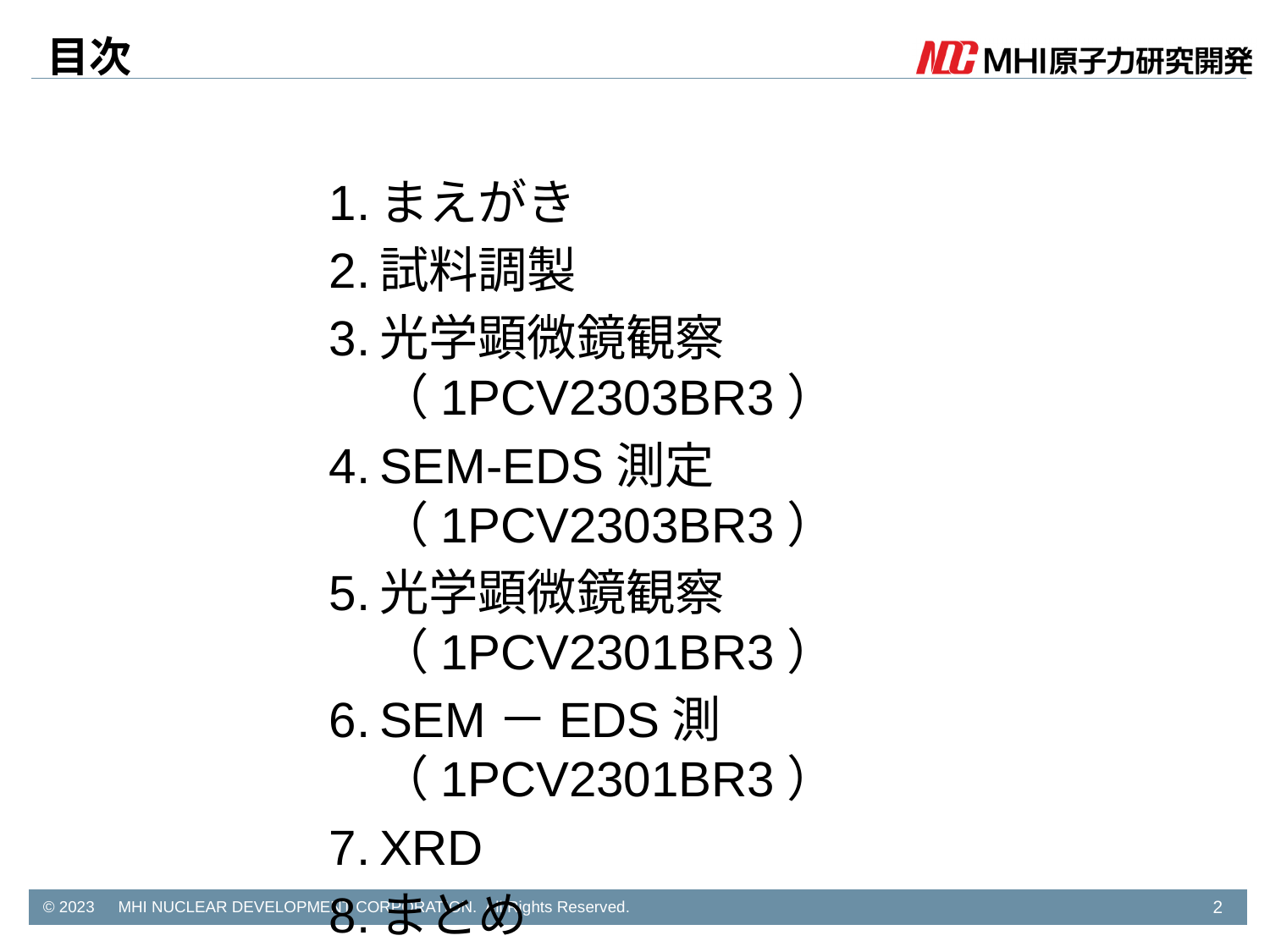

# 目次
まえがき
試料調製
光学顕微鏡観察（1PCV2303BR3）
SEM-EDS測定（1PCV2303BR3）
光学顕微鏡観察（1PCV2301BR3）
SEM－EDS測（1PCV2301BR3）
XRD
まとめ
今後の予定